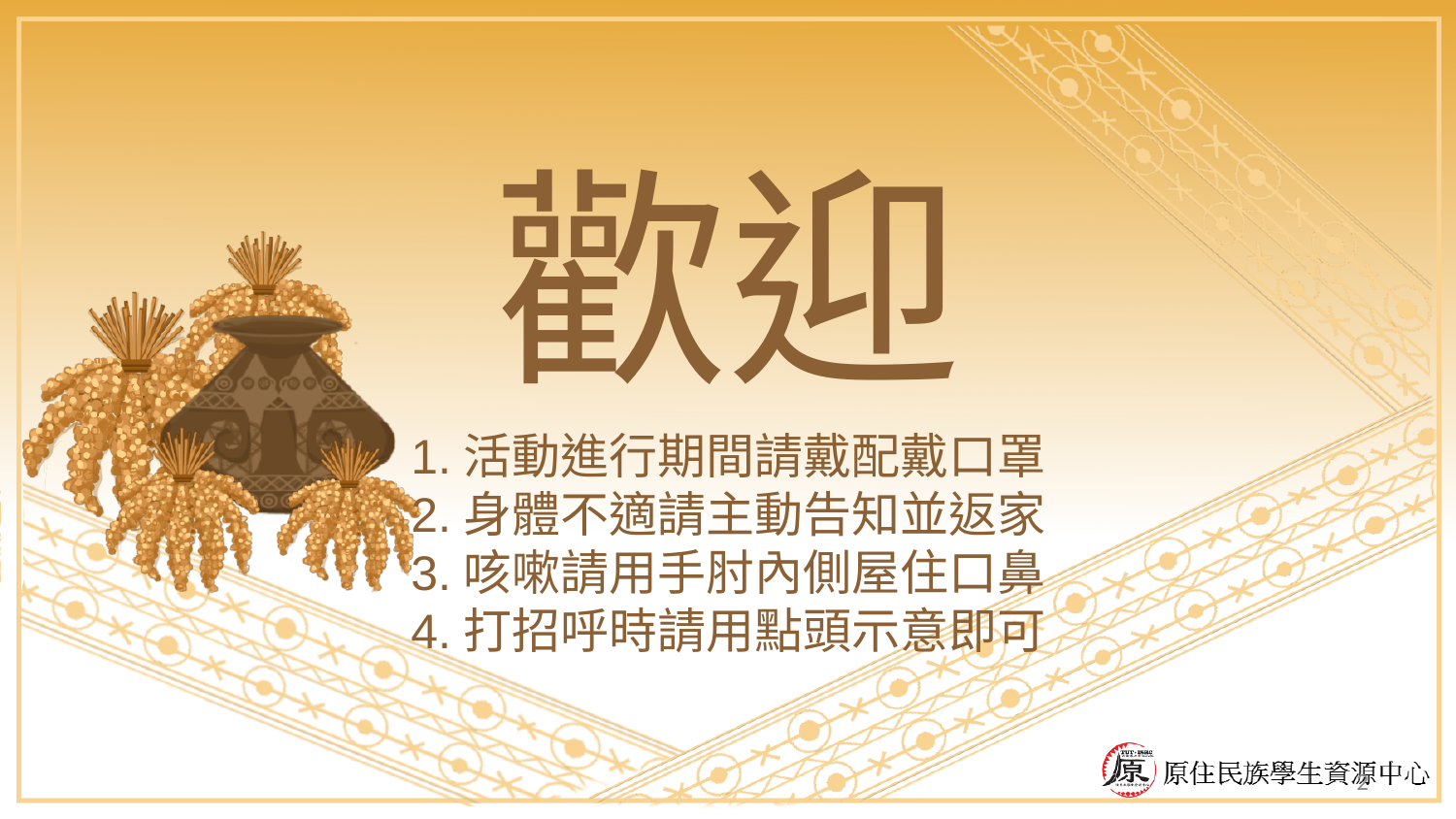

歡迎
1.活動進行期間請戴配戴口罩
2.身體不適請主動告知並返家
3.咳嗽請用手肘內側屋住口鼻
4.打招呼時請用點頭示意即可
2